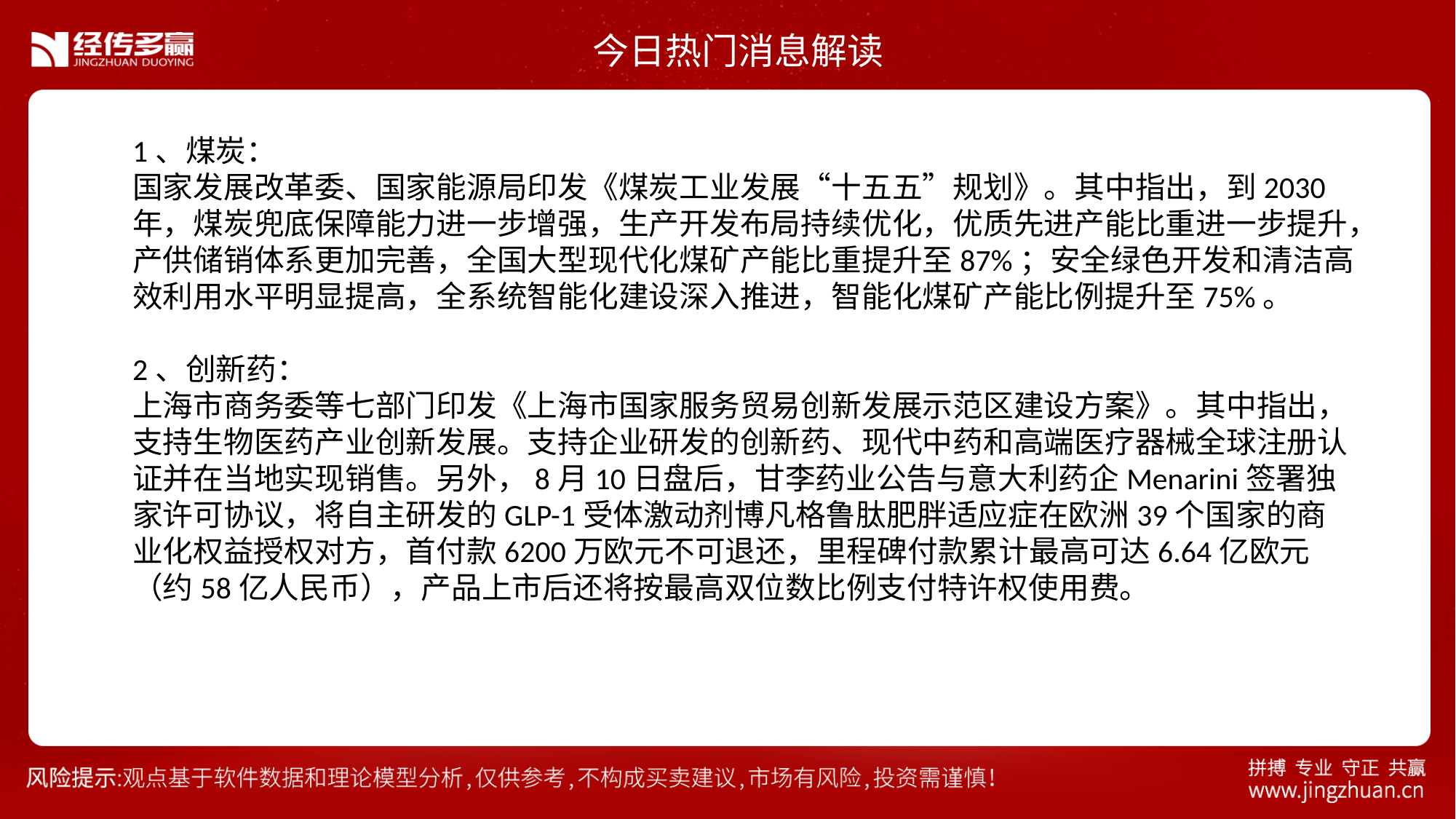

今日热门消息解读
1、煤炭：
国家发展改革委、国家能源局印发《煤炭工业发展“十五五”规划》。其中指出，到2030年，煤炭兜底保障能力进一步增强，生产开发布局持续优化，优质先进产能比重进一步提升，产供储销体系更加完善，全国大型现代化煤矿产能比重提升至87%；安全绿色开发和清洁高效利用水平明显提高，全系统智能化建设深入推进，智能化煤矿产能比例提升至75%。

2、创新药：
上海市商务委等七部门印发《上海市国家服务贸易创新发展示范区建设方案》。其中指出，支持生物医药产业创新发展。支持企业研发的创新药、现代中药和高端医疗器械全球注册认证并在当地实现销售。另外，8月10日盘后，甘李药业公告与意大利药企Menarini签署独家许可协议，将自主研发的GLP-1受体激动剂博凡格鲁肽肥胖适应症在欧洲39个国家的商业化权益授权对方，首付款6200万欧元不可退还，里程碑付款累计最高可达6.64亿欧元（约58亿人民币），产品上市后还将按最高双位数比例支付特许权使用费。